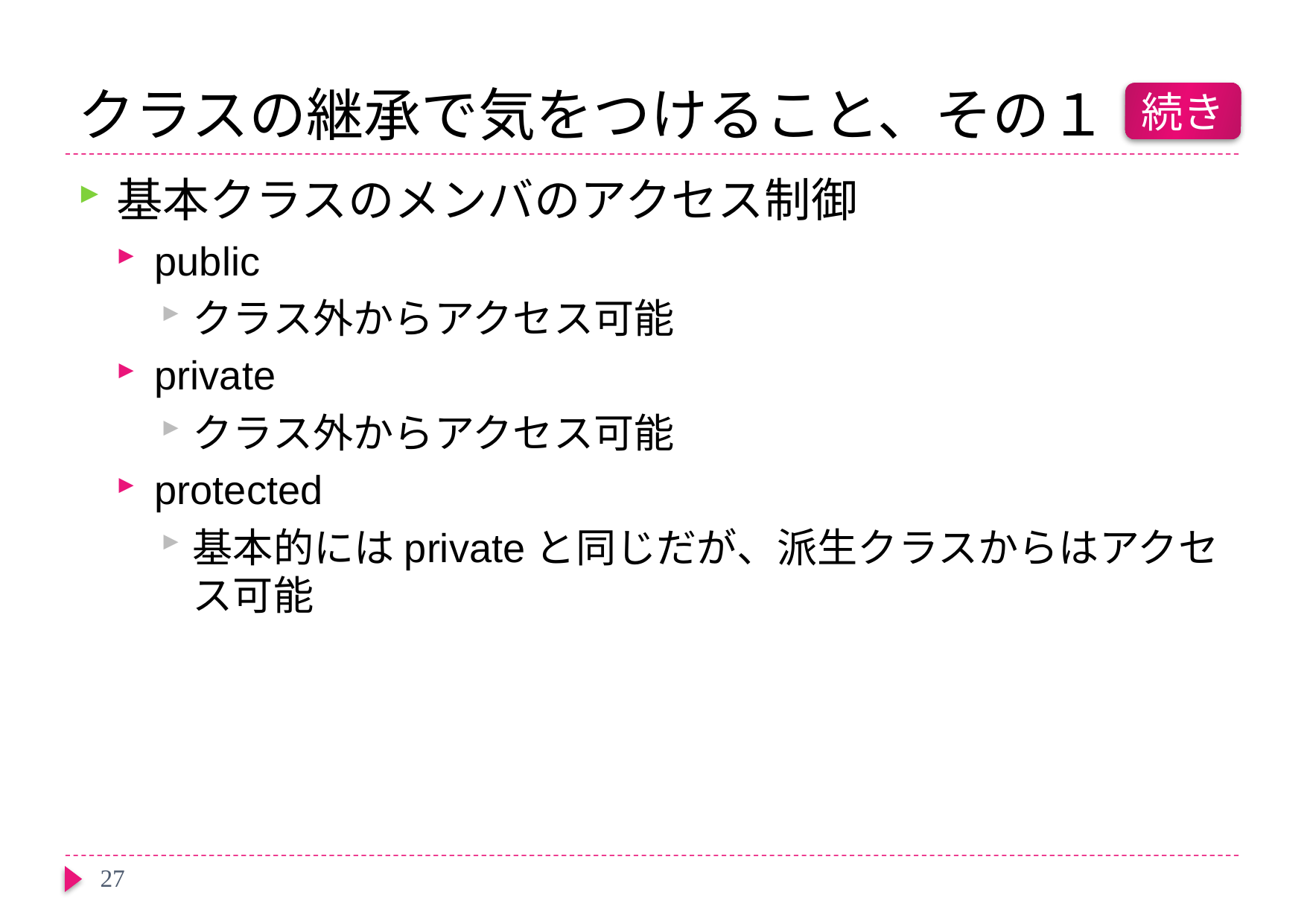

# クラスの継承で気をつけること、その１
続き
基本クラスのメンバのアクセス制御
public
クラス外からアクセス可能
private
クラス外からアクセス可能
protected
基本的にはprivateと同じだが、派生クラスからはアクセス可能
27